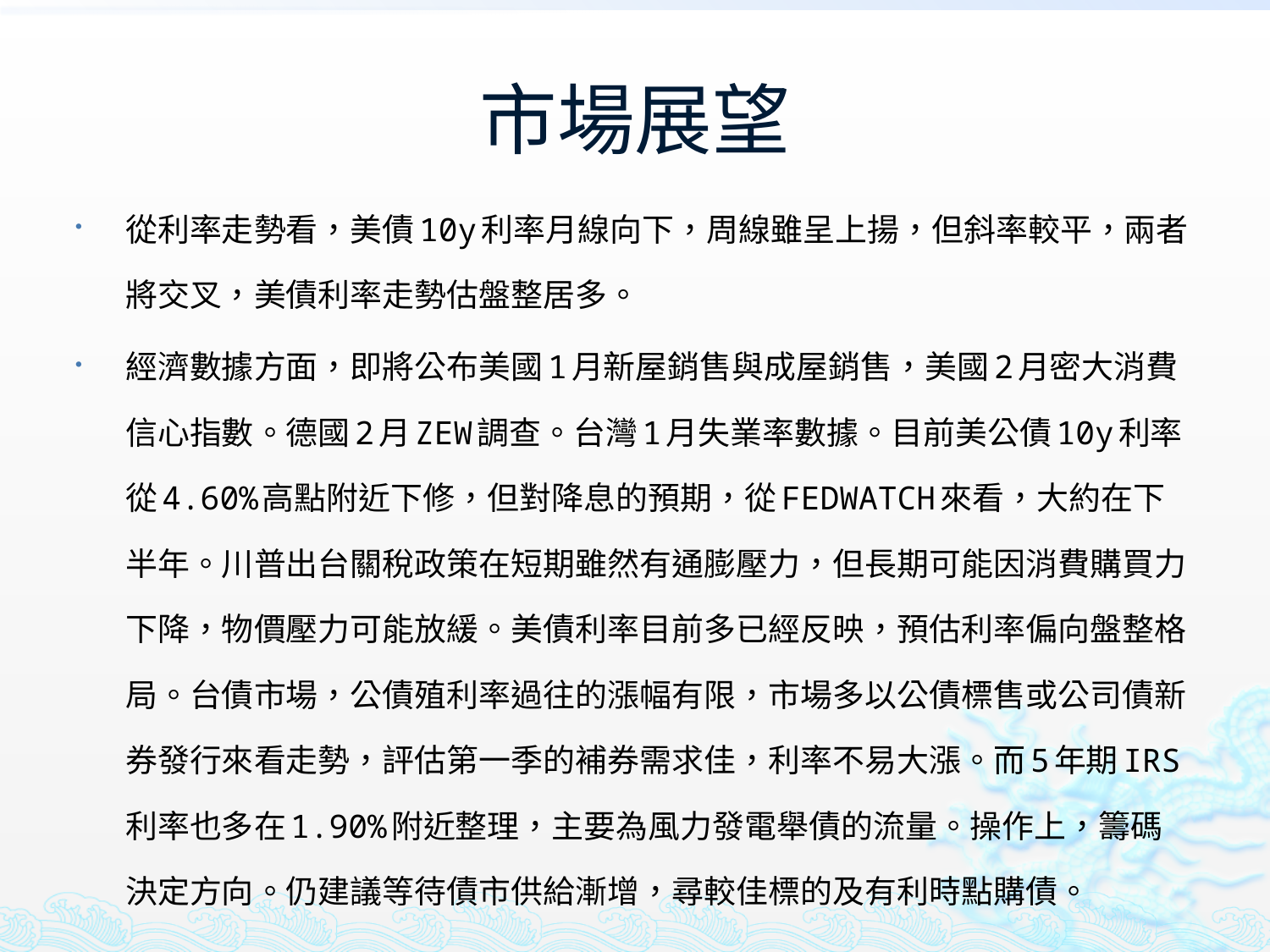

# 市場展望
從利率走勢看，美債10y利率月線向下，周線雖呈上揚，但斜率較平，兩者將交叉，美債利率走勢估盤整居多。
經濟數據方面，即將公布美國1月新屋銷售與成屋銷售，美國2月密大消費信心指數。德國2月ZEW調查。台灣1月失業率數據。目前美公債10y利率從4.60%高點附近下修，但對降息的預期，從FEDWATCH來看，大約在下半年。川普出台關稅政策在短期雖然有通膨壓力，但長期可能因消費購買力下降，物價壓力可能放緩。美債利率目前多已經反映，預估利率偏向盤整格局。台債市場，公債殖利率過往的漲幅有限，市場多以公債標售或公司債新券發行來看走勢，評估第一季的補券需求佳，利率不易大漲。而5年期IRS利率也多在1.90%附近整理，主要為風力發電舉債的流量。操作上，籌碼決定方向。仍建議等待債市供給漸增，尋較佳標的及有利時點購債。